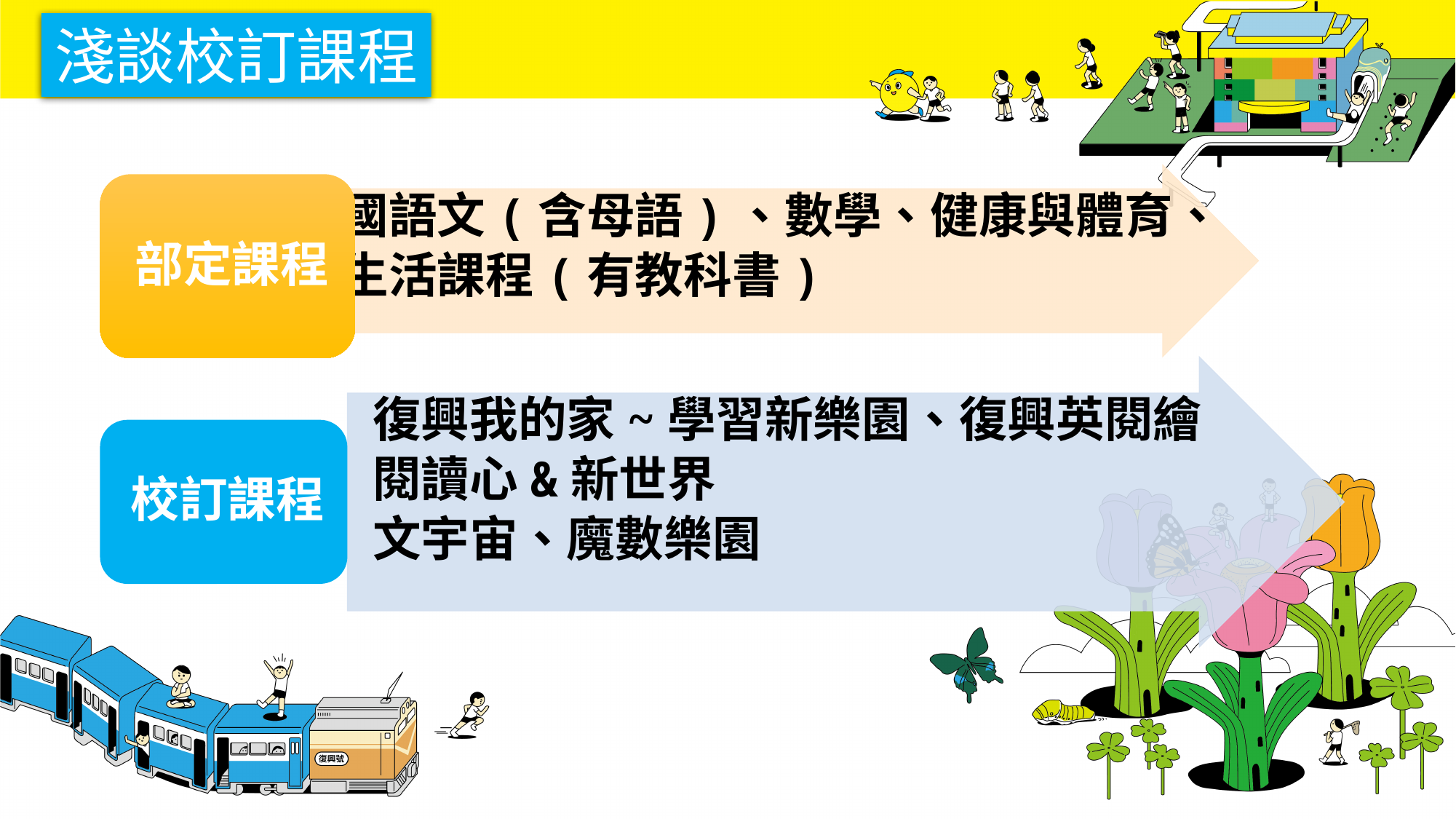

淺談校訂課程
   國語文(含母語)、數學、健康與體育、
   生活課程(有教科書)
部定課程
 復興我的家~學習新樂園、復興英閱繪
 閱讀心&新世界
 文宇宙、魔數樂園
校訂課程